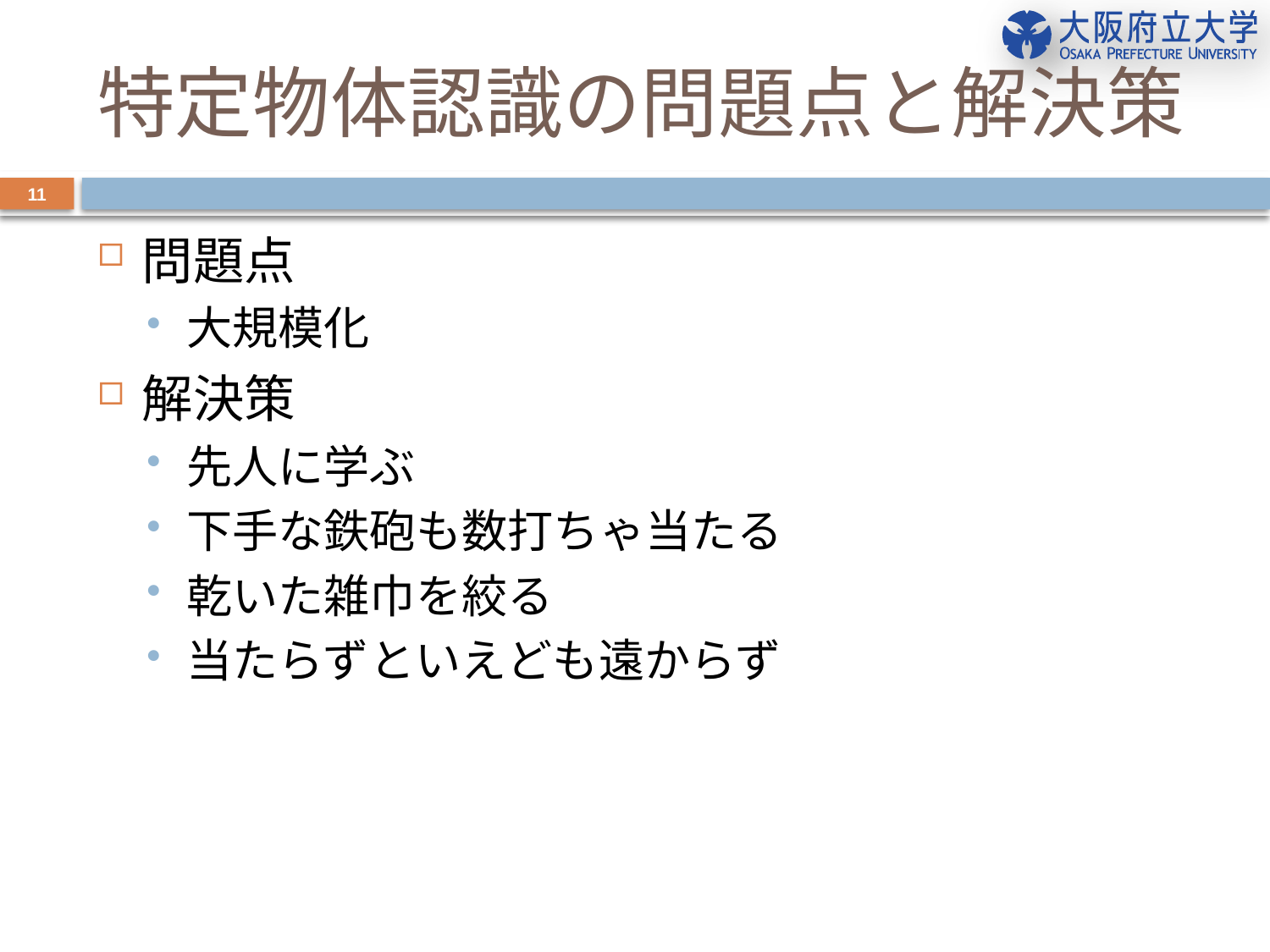

# 特定物体認識の問題点と解決策
11
問題点
大規模化
解決策
先人に学ぶ
下手な鉄砲も数打ちゃ当たる
乾いた雑巾を絞る
当たらずといえども遠からず